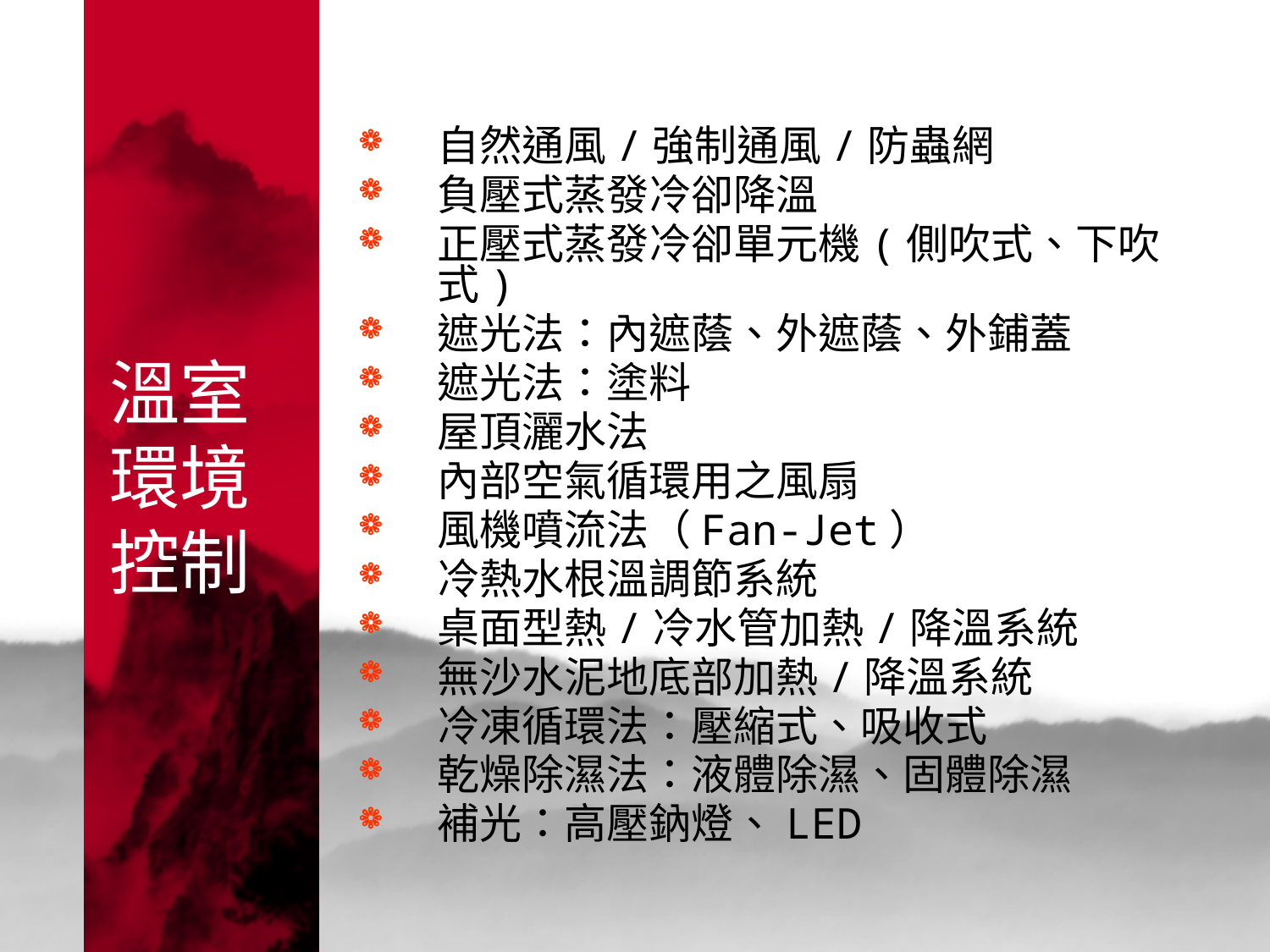

# 溫室環境控制
自然通風/強制通風/防蟲網
負壓式蒸發冷卻降溫
正壓式蒸發冷卻單元機(側吹式、下吹式)
遮光法：內遮蔭、外遮蔭、外鋪蓋
遮光法：塗料
屋頂灑水法
內部空氣循環用之風扇
風機噴流法（Fan-Jet）
冷熱水根溫調節系統
桌面型熱/冷水管加熱/降溫系統
無沙水泥地底部加熱/降溫系統
冷凍循環法：壓縮式、吸收式
乾燥除濕法：液體除濕、固體除濕
補光：高壓鈉燈、LED